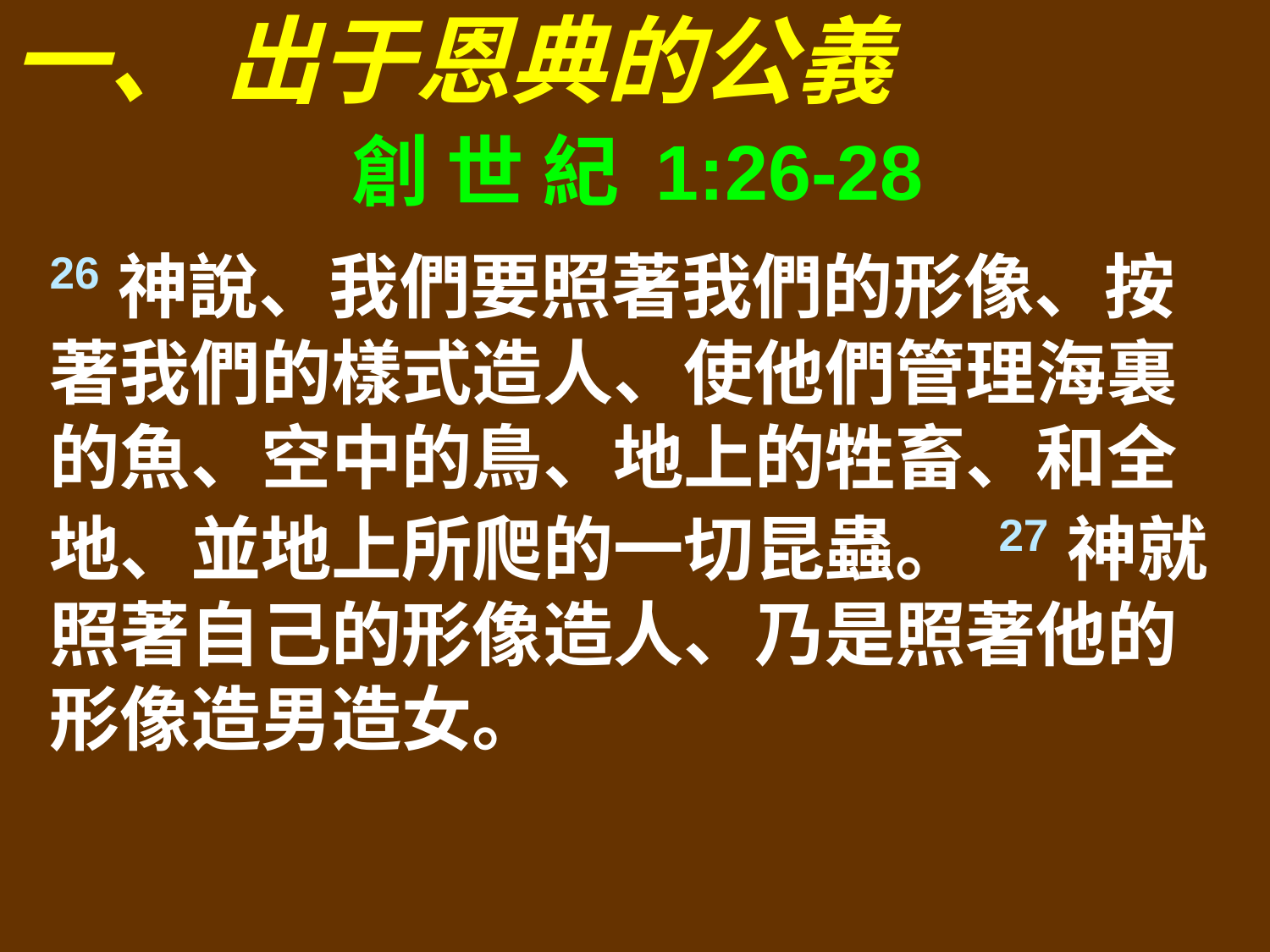

一、 出于恩典的公義
創 世 紀 1:26-28
26神說、我們要照著我們的形像、按著我們的樣式造人、使他們管理海裏的魚、空中的鳥、地上的牲畜、和全地、並地上所爬的一切昆蟲。 27神就照著自己的形像造人、乃是照著他的形像造男造女。